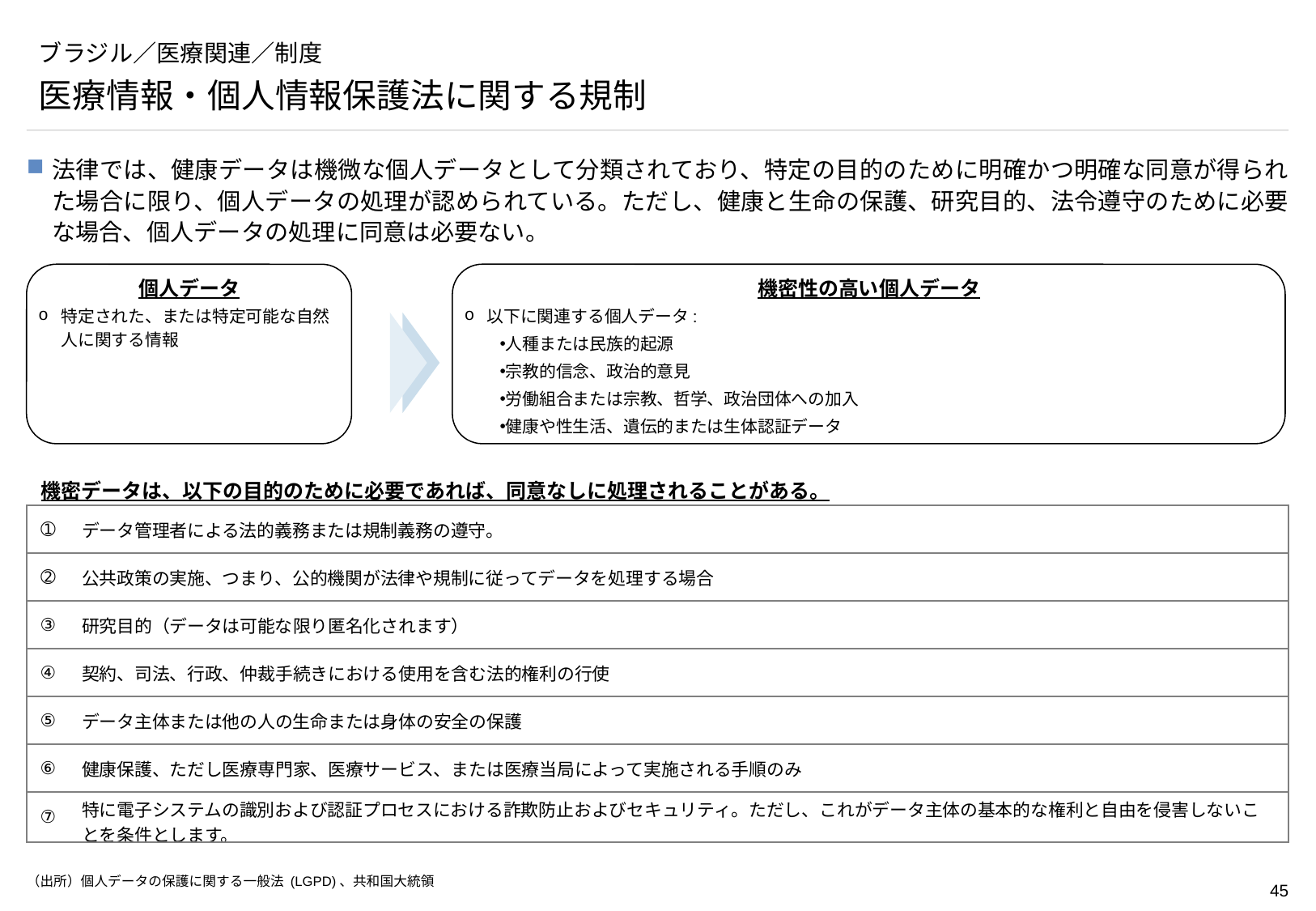

# ブラジル／医療関連／制度
医療情報・個人情報保護法に関する規制

法律では、健康データは機微な個人データとして分類されており、特定の目的のために明確かつ明確な同意が得られた場合に限り、個人データの処理が認められている。ただし、健康と生命の保護、研究目的、法令遵守のために必要な場合、個人データの処理に同意は必要ない。

個人データ
特定された、または特定可能な自然人に関する情報

機密性の高い個人データ
以下に関連する個人データ:
人種または民族的起源
宗教的信念、政治的意見
労働組合または宗教、哲学、政治団体への加入
健康や性生活、遺伝的または生体認証データ

機密データは、以下の目的のために必要であれば、同意なしに処理されることがある。
| ➀ | データ管理者による法的義務または規制義務の遵守。 |
| --- | --- |
| ➁ | 公共政策の実施、つまり、公的機関が法律や規制に従ってデータを処理する場合 |
| ③ | 研究目的（データは可能な限り匿名化されます） |
| ④ | 契約、司法、行政、仲裁手続きにおける使用を含む法的権利の行使 |
| ⑤ | データ主体または他の人の生命または身体の安全の保護 |
| ⑥ | 健康保護、ただし医療専門家、医療サービス、または医療当局によって実施される手順のみ |
| ⑦ | 特に電子システムの識別および認証プロセスにおける詐欺防止およびセキュリティ。ただし、これがデータ主体の基本的な権利と自由を侵害しないことを条件とします。 |
（出所）個人データの保護に関する一般法 (LGPD)、共和国大統領